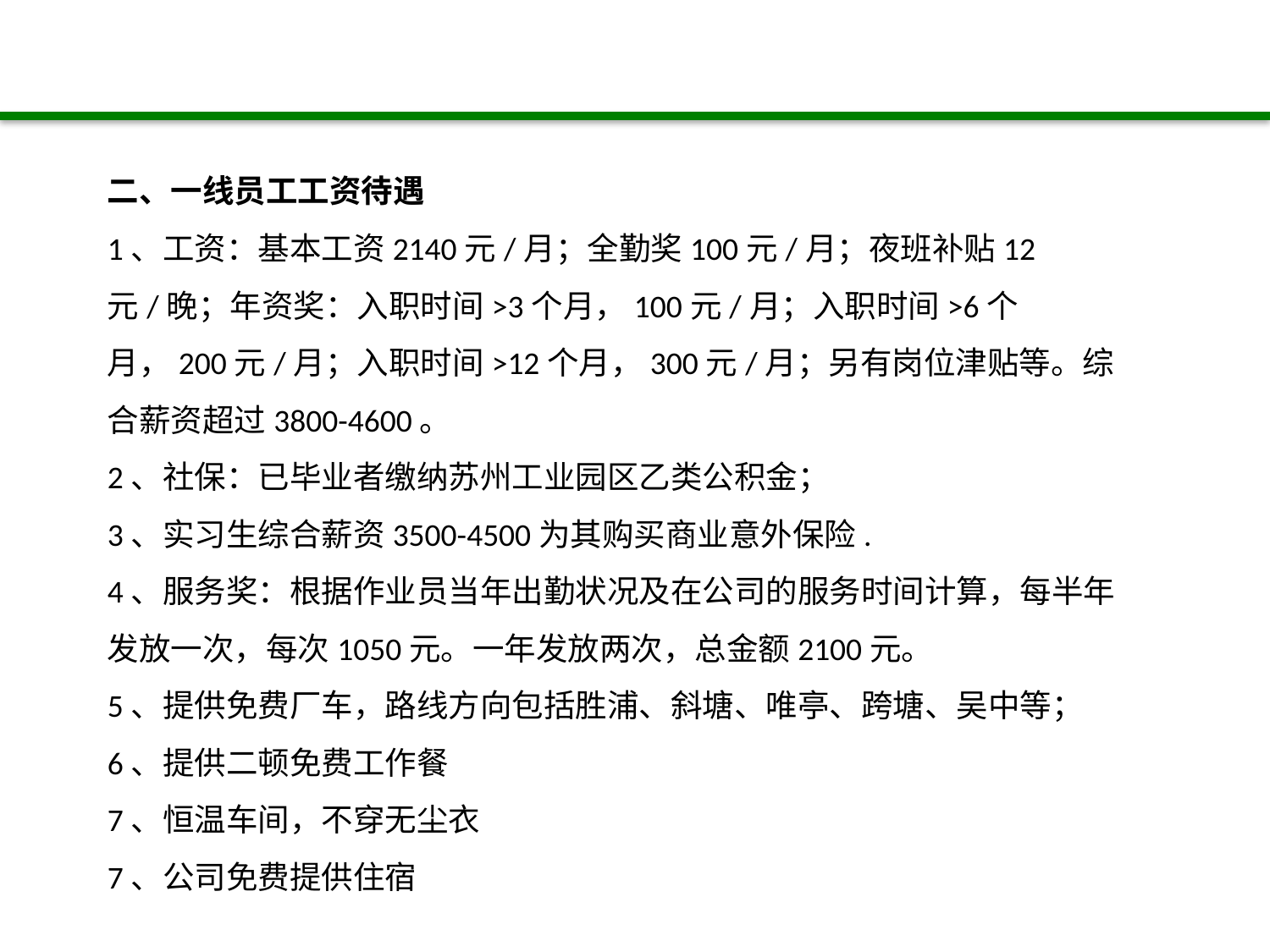

二、一线员工工资待遇
1、工资：基本工资2140元/月；全勤奖100元/月；夜班补贴12元/晚；年资奖：入职时间>3个月，100元/月；入职时间>6个月，200元/月；入职时间>12个月，300元/月；另有岗位津贴等。综合薪资超过3800-4600。
2、社保：已毕业者缴纳苏州工业园区乙类公积金；
3、实习生综合薪资3500-4500为其购买商业意外保险.
4、服务奖：根据作业员当年出勤状况及在公司的服务时间计算，每半年发放一次，每次1050元。一年发放两次，总金额2100元。
5、提供免费厂车，路线方向包括胜浦、斜塘、唯亭、跨塘、吴中等；
6、提供二顿免费工作餐
7、恒温车间，不穿无尘衣
7、公司免费提供住宿